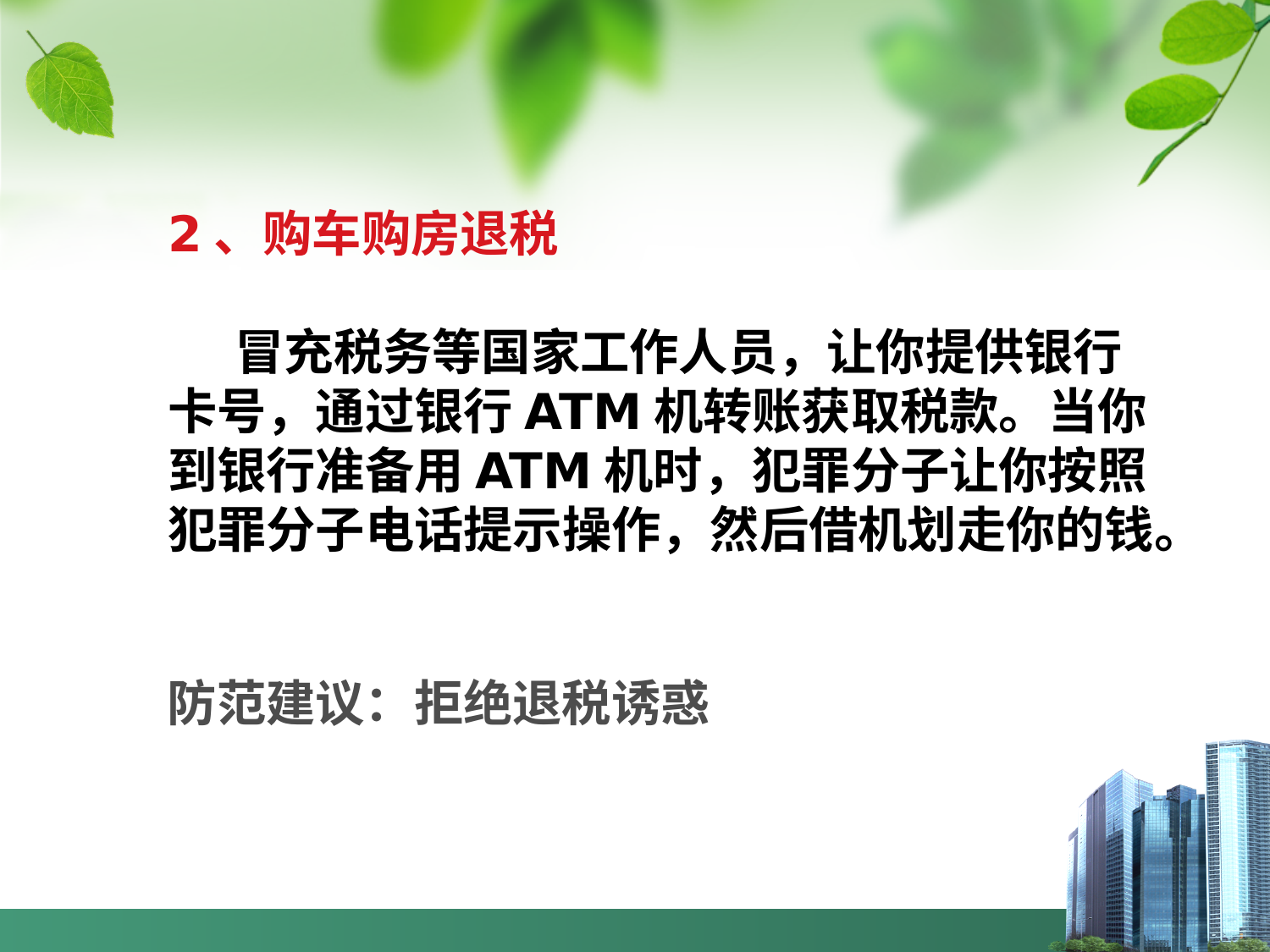

# 2、购车购房退税 冒充税务等国家工作人员，让你提供银行卡号，通过银行ATM机转账获取税款。当你到银行准备用ATM机时，犯罪分子让你按照犯罪分子电话提示操作，然后借机划走你的钱。
1
防范建议：拒绝退税诱惑